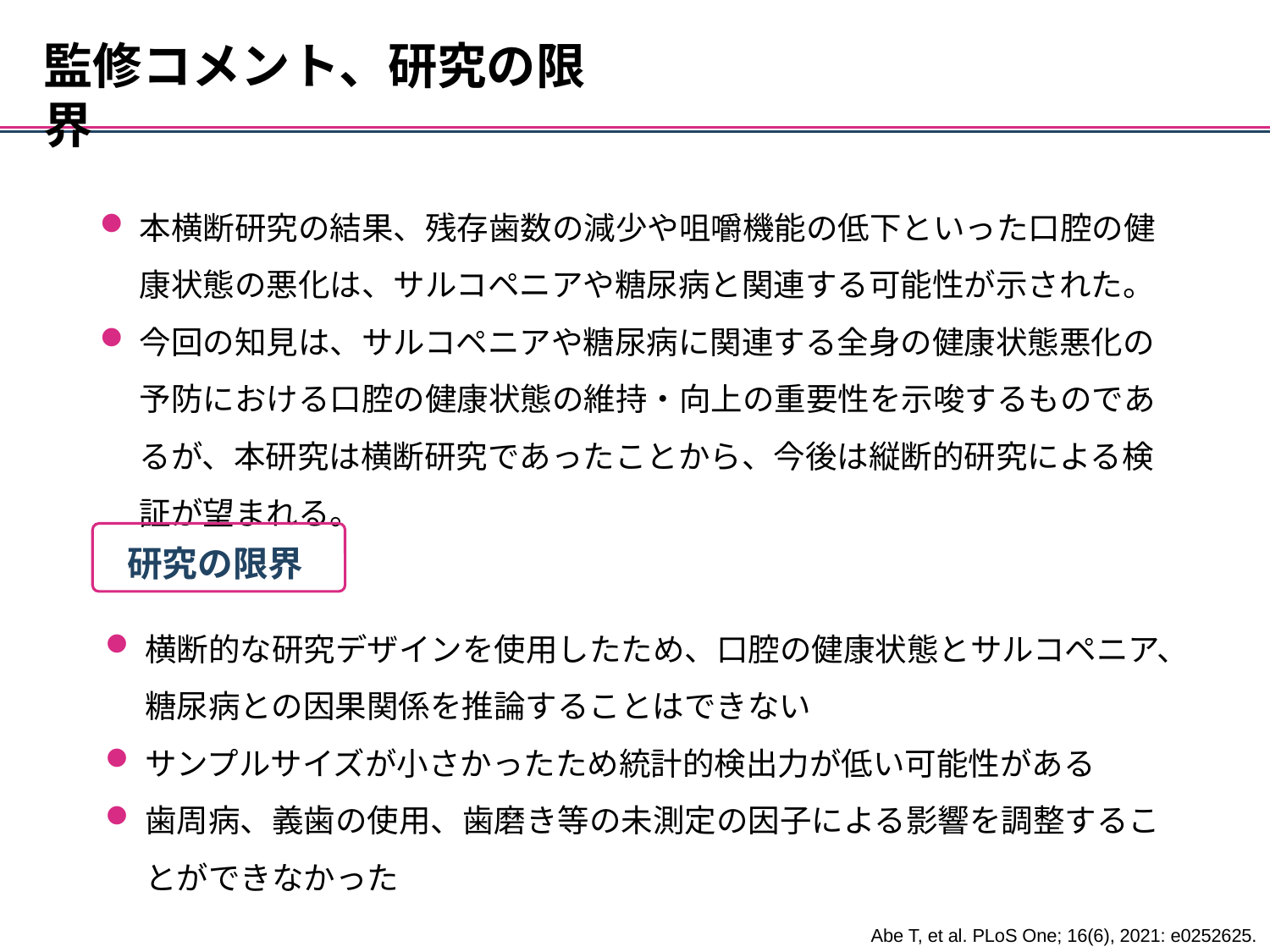

監修コメント、研究の限界
本横断研究の結果、残存歯数の減少や咀嚼機能の低下といった口腔の健康状態の悪化は、サルコペニアや糖尿病と関連する可能性が示された。
今回の知見は、サルコペニアや糖尿病に関連する全身の健康状態悪化の予防における口腔の健康状態の維持・向上の重要性を示唆するものであるが、本研究は横断研究であったことから、今後は縦断的研究による検証が望まれる。

研究の限界
横断的な研究デザインを使用したため、口腔の健康状態とサルコペニア、糖尿病との因果関係を推論することはできない
サンプルサイズが小さかったため統計的検出力が低い可能性がある
歯周病、義歯の使用、歯磨き等の未測定の因子による影響を調整することができなかった
Abe T, et al. PLoS One; 16(6), 2021: e0252625.